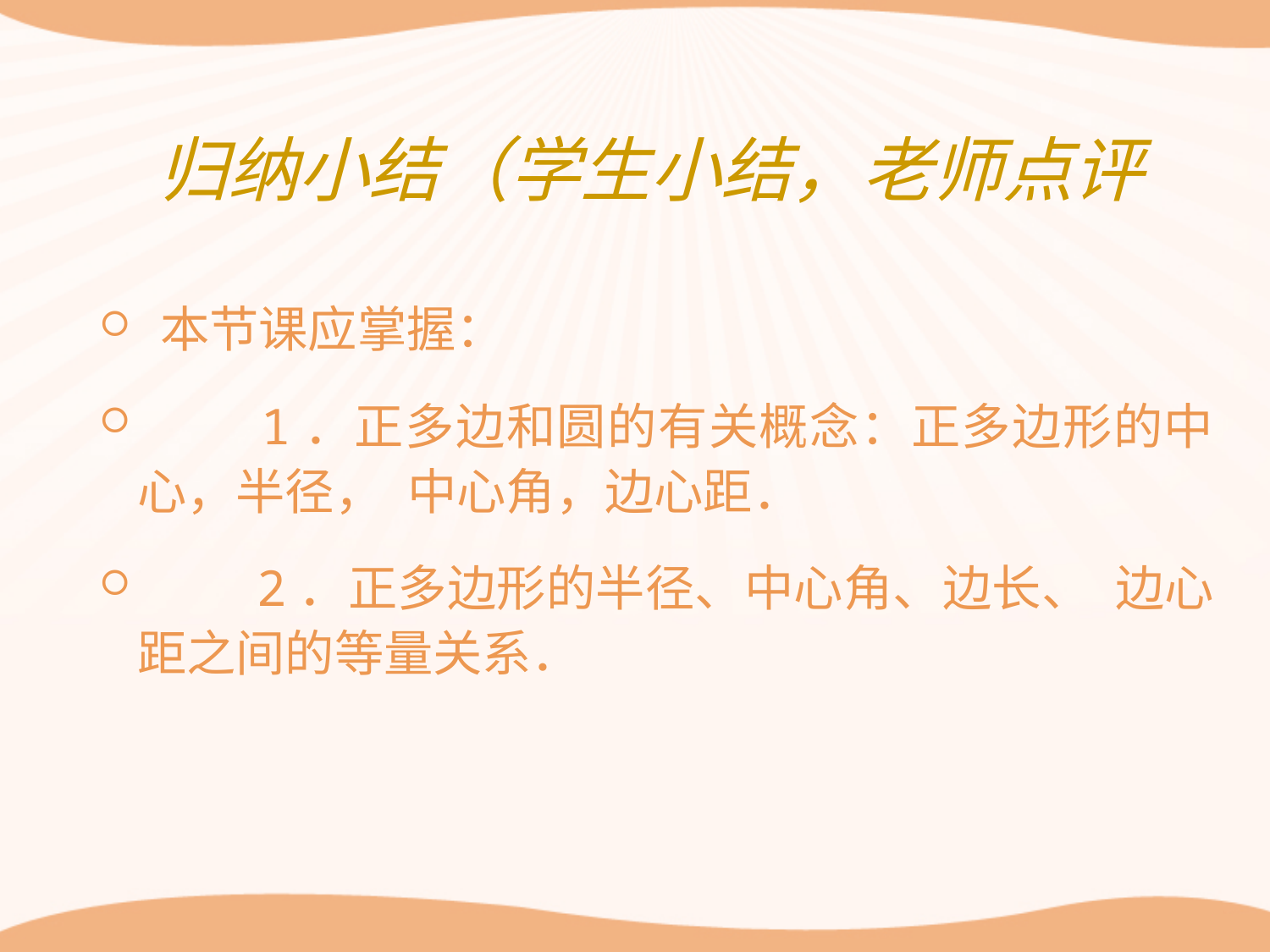

# 归纳小结（学生小结，老师点评
 本节课应掌握：
    1．正多边和圆的有关概念：正多边形的中心，半径，中心角，边心距．
    2．正多边形的半径、中心角、边长、边心距之间的等量关系．